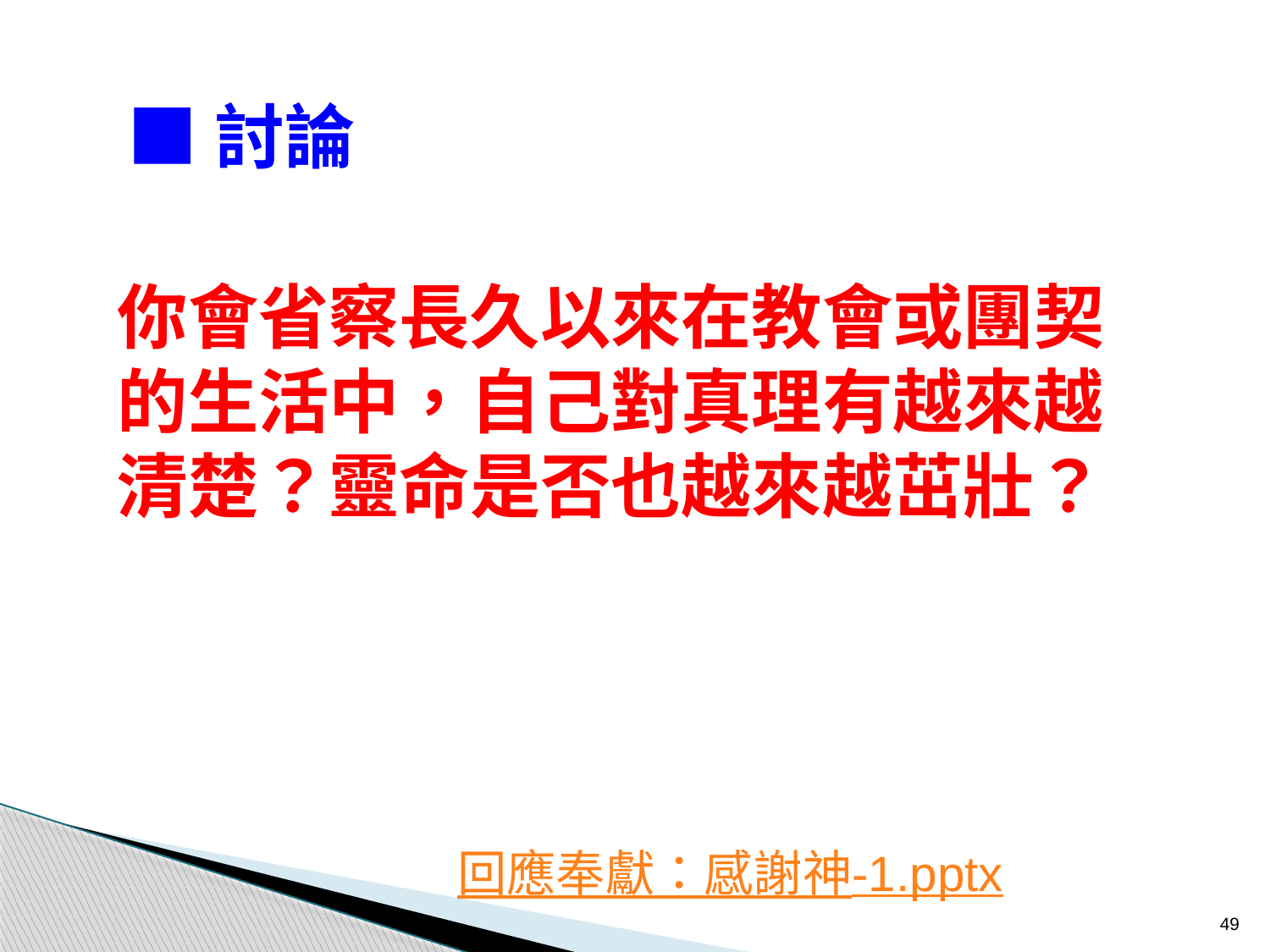

■討論
你會省察長久以來在教會或團契的生活中，自己對真理有越來越清楚？靈命是否也越來越茁壯？
回應奉獻：感謝神-1.pptx
49